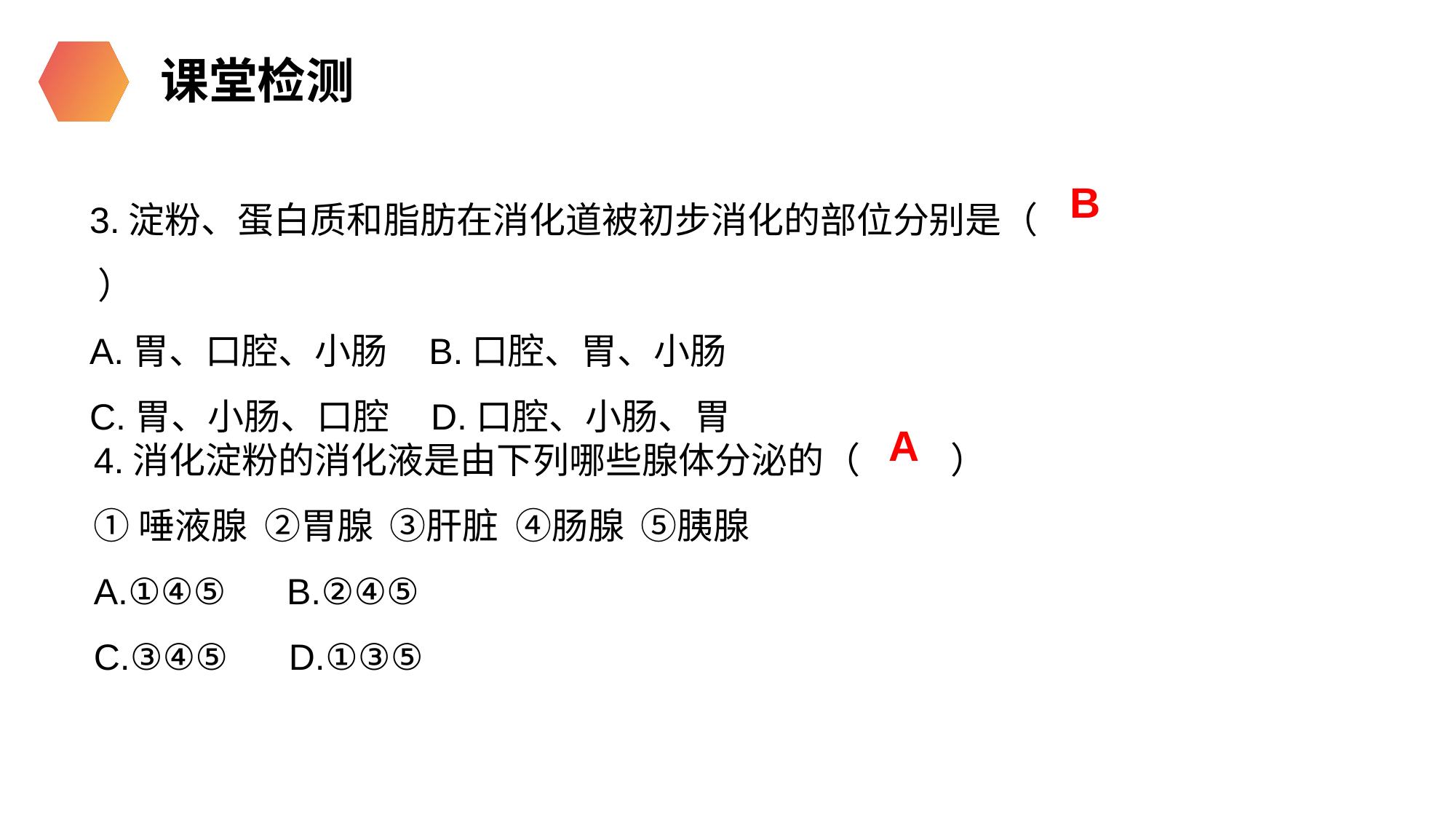

课堂检测
3.淀粉、蛋白质和脂肪在消化道被初步消化的部位分别是（          ）
A.胃、口腔、小肠    B.口腔、胃、小肠
C.胃、小肠、口腔    D.口腔、小肠、胃
B
4.消化淀粉的消化液是由下列哪些腺体分泌的（           ）
①唾液腺  ②胃腺  ③肝脏  ④肠腺  ⑤胰腺
A.①④⑤      B.②④⑤
C.③④⑤      D.①③⑤
A